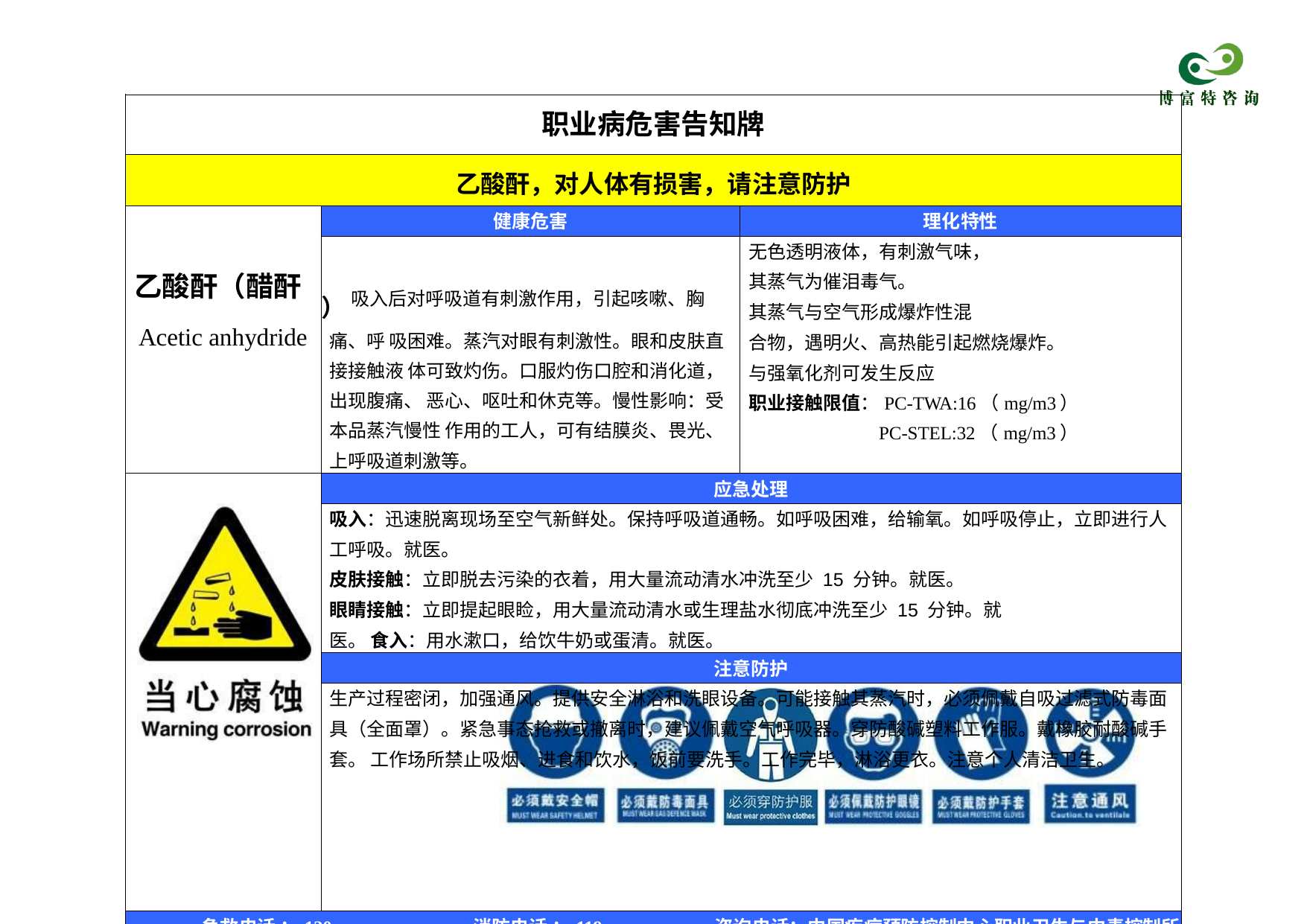

| 职业病危害告知牌 |  |  |
| --- | --- | --- |
| 乙酸酐，对人体有损害，请注意防护 |  |  |
| 乙酸酐（醋酐 Acetic anhydride | 健康危害 | 理化特性 |
|  | ） 吸入后对呼吸道有刺激作用，引起咳嗽、胸痛、呼 吸困难。蒸汽对眼有刺激性。眼和皮肤直接接触液 体可致灼伤。口服灼伤口腔和消化道，出现腹痛、 恶心、呕吐和休克等。慢性影响：受本品蒸汽慢性 作用的工人，可有结膜炎、畏光、上呼吸道刺激等。 | 无色透明液体，有刺激气味， 其蒸气为催泪毒气。 其蒸气与空气形成爆炸性混 合物，遇明火、高热能引起燃烧爆炸。 与强氧化剂可发生反应 职业接触限值：PC-TWA:16（mg/m3） PC-STEL:32（mg/m3） |
|  | 应急处理 |  |
|  | 吸入：迅速脱离现场至空气新鲜处。保持呼吸道通畅。如呼吸困难，给输氧。如呼吸停止，立即进行人 工呼吸。就医。 皮肤接触：立即脱去污染的衣着，用大量流动清水冲洗至少 15 分钟。就医。 眼睛接触：立即提起眼睑，用大量流动清水或生理盐水彻底冲洗至少 15 分钟。就医。 食入：用水漱口，给饮牛奶或蛋清。就医。 |  |
|  | 注意防护 |  |
|  | 生产过程密闭，加强通风。提供安全淋浴和洗眼设备。可能接触其蒸汽时，必须佩戴自吸过滤式防毒面 具（全面罩）。紧急事态抢救或撤离时，建议佩戴空气呼吸器。穿防酸碱塑料工作服。戴橡胶耐酸碱手套。 工作场所禁止吸烟、进食和饮水，饭前要洗手。工作完毕，淋浴更衣。注意个人清洁卫生。 |  |
| 急救电话 ：120 消防电话 ：119 咨询电话：中国疾病预防控制中心职业卫生与中毒控制所 |  |  |